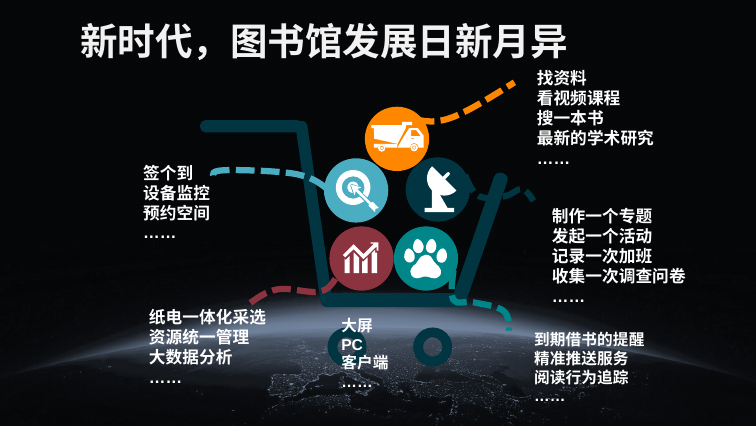

新时代，图书馆发展日新月异
找资料
看视频课程
搜一本书
最新的学术研究
……

签个到
设备监控
预约空间
……

制作一个专题
发起一个活动
记录一次加班
收集一次调查问卷
……

纸电一体化采选
资源统一管理
大数据分析
……

大屏
PC
客户端
……

到期借书的提醒
精准推送服务
阅读行为追踪
……